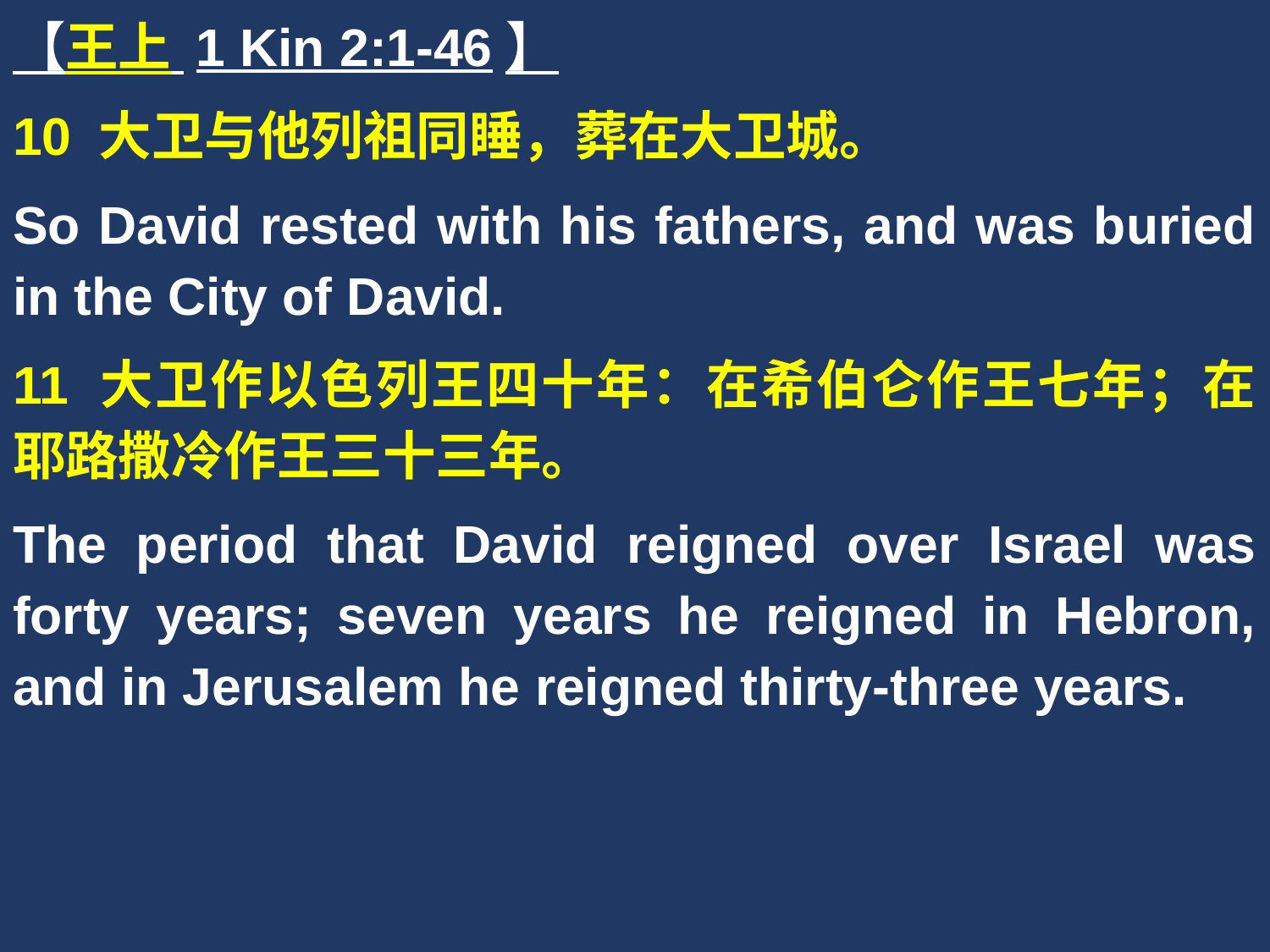

【王上 1 Kin 2:1-46】
10 大卫与他列祖同睡，葬在大卫城。
So David rested with his fathers, and was buried in the City of David.
11 大卫作以色列王四十年：在希伯仑作王七年；在耶路撒冷作王三十三年。
The period that David reigned over Israel was forty years; seven years he reigned in Hebron, and in Jerusalem he reigned thirty-three years.